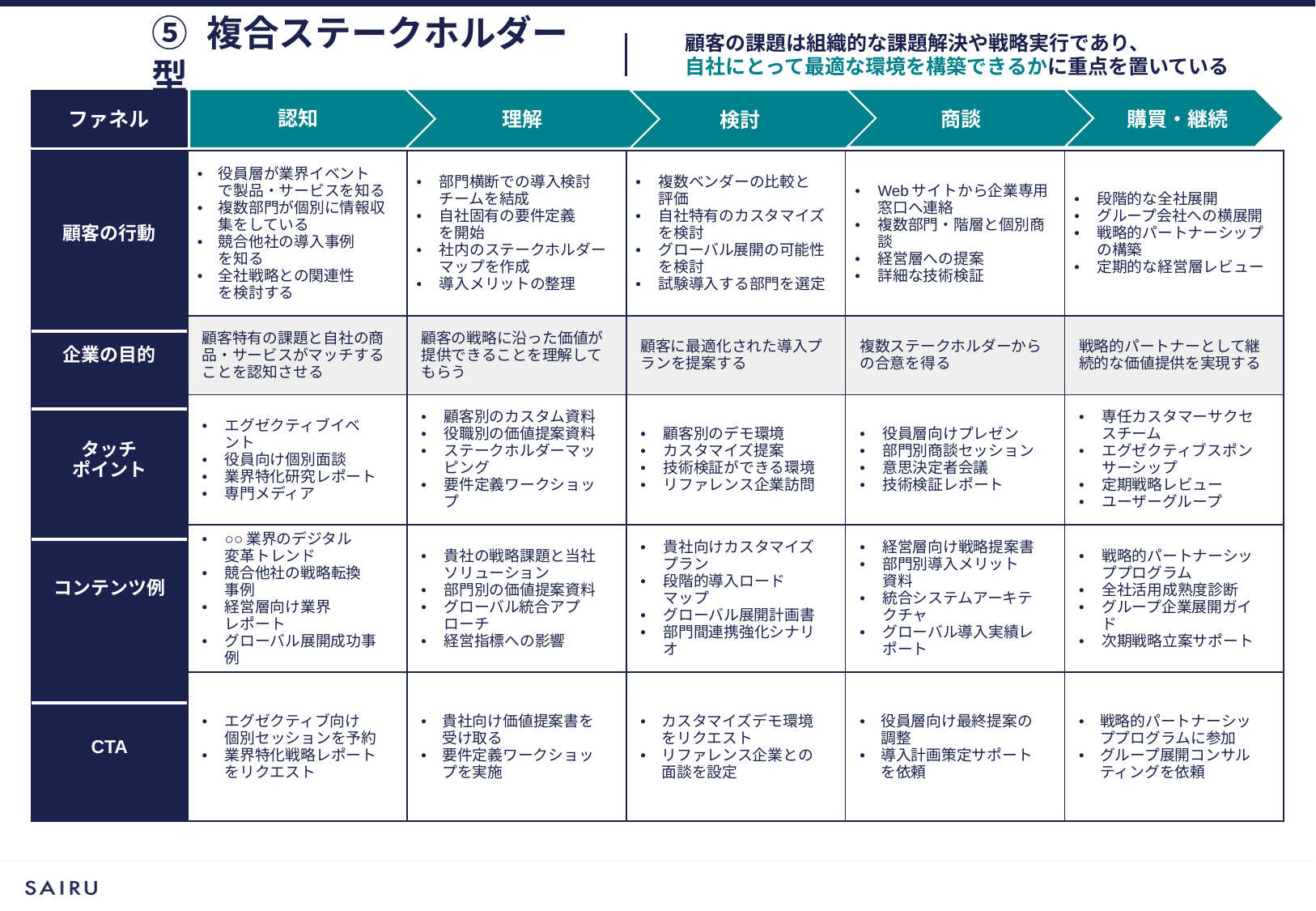

認知
顧客の課題は組織的な課題解決や戦略実行であり、
自社にとって最適な環境を構築できるかに重点を置いている
⑤ 複合ステークホルダー型

検討
認知

ファネル
理解
商談
購買・継続
| 顧客の行動 | 役員層が業界イベント で製品・サービスを知る 複数部門が個別に情報収集をしている 競合他社の導入事例 を知る 全社戦略との関連性 を検討する | 部門横断での導入検討 チームを結成 自社固有の要件定義 を開始 社内のステークホルダーマップを作成 導入メリットの整理 | 複数ベンダーの比較と 評価 自社特有のカスタマイズ を検討 グローバル展開の可能性 を検討 試験導入する部門を選定 | Webサイトから企業専用窓口へ連絡 複数部門・階層と個別商談 経営層への提案 詳細な技術検証 | 段階的な全社展開 グループ会社への横展開 戦略的パートナーシップ の構築 定期的な経営層レビュー |
| --- | --- | --- | --- | --- | --- |
| 企業の目的 | 顧客特有の課題と自社の商品・サービスがマッチすることを認知させる | 顧客の戦略に沿った価値が提供できることを理解してもらう | 顧客に最適化された導入プランを提案する | 複数ステークホルダーからの合意を得る | 戦略的パートナーとして継続的な価値提供を実現する |
| タッチ ポイント | エグゼクティブイベ ント 役員向け個別面談 業界特化研究レポート 専門メディア | 顧客別のカスタム資料 役職別の価値提案資料 ステークホルダーマッピング 要件定義ワークショップ | 顧客別のデモ環境 カスタマイズ提案 技術検証ができる環境 リファレンス企業訪問 | 役員層向けプレゼン 部門別商談セッション 意思決定者会議 技術検証レポート | 専任カスタマーサクセスチーム エグゼクティブスポンサーシップ 定期戦略レビュー ユーザーグループ |
| コンテンツ例 | ○○業界のデジタル 変革トレンド 競合他社の戦略転換 事例 経営層向け業界 レポート グローバル展開成功事例 | 貴社の戦略課題と当社ソリューション 部門別の価値提案資料 グローバル統合アプローチ 経営指標への影響 | 貴社向けカスタマイズプラン 段階的導入ロード マップ グローバル展開計画書 部門間連携強化シナリオ | 経営層向け戦略提案書 部門別導入メリット 資料 統合システムアーキテクチャ グローバル導入実績レポート | 戦略的パートナーシッププログラム 全社活用成熟度診断 グループ企業展開ガイド 次期戦略立案サポート |
| CTA | エグゼクティブ向け 個別セッションを予約 業界特化戦略レポートをリクエスト | 貴社向け価値提案書を受け取る 要件定義ワークショップを実施 | カスタマイズデモ環境をリクエスト リファレンス企業との面談を設定 | 役員層向け最終提案の調整 導入計画策定サポートを依頼 | 戦略的パートナーシッププログラムに参加 グループ展開コンサルティングを依頼 |